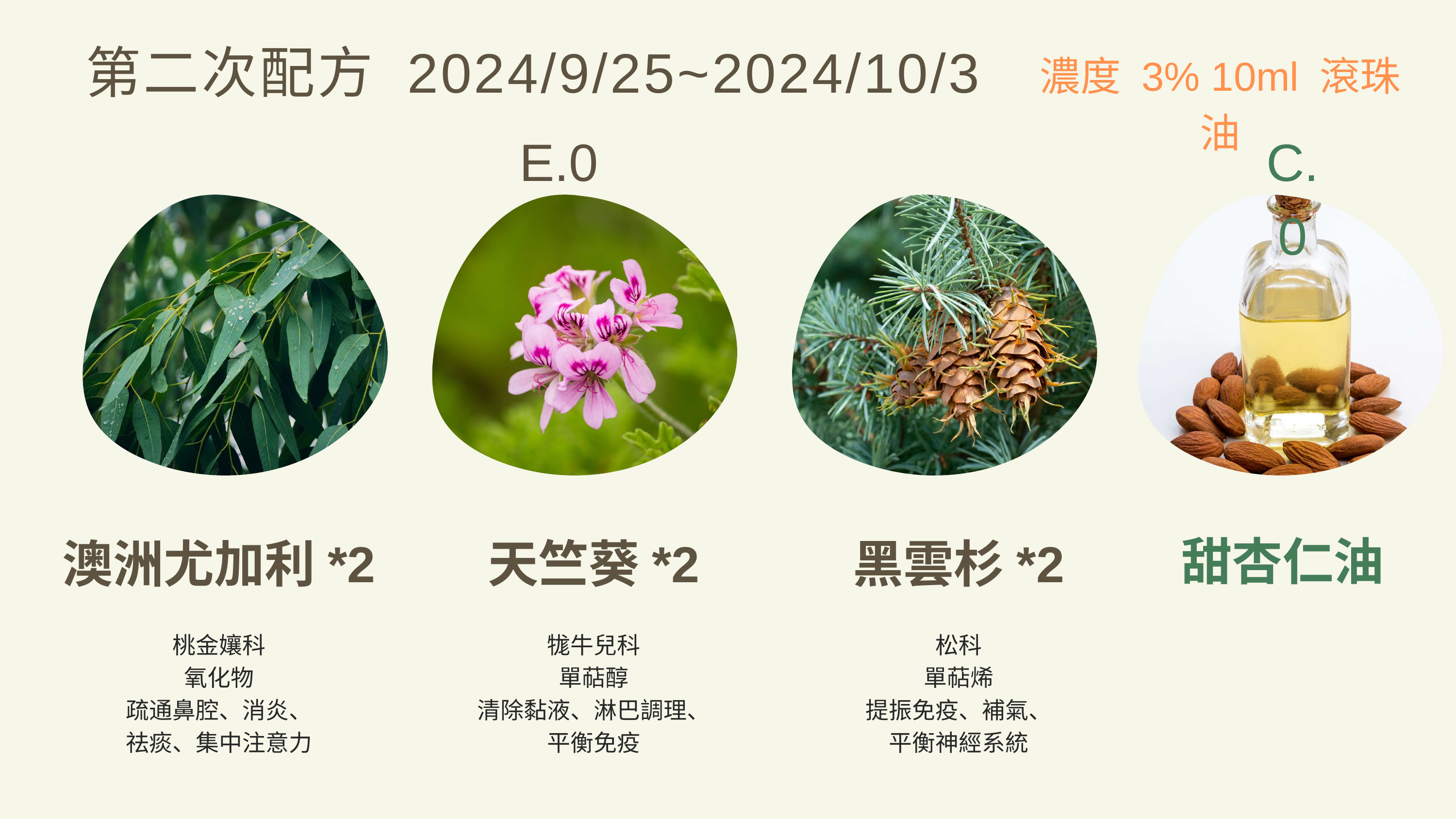

第二次配方 2024/9/25~2024/10/3
濃度 3% 10ml 滾珠油
E.0
C.0

甜杏仁油
澳洲尤加利*2
天竺葵*2
黑雲杉*2
桃金孃科
氧化物
疏通鼻腔、消炎、
祛痰、集中注意力
牻牛兒科
單萜醇
清除黏液、淋巴調理、
平衡免疫
松科
單萜烯
提振免疫、補氣、
平衡神經系統